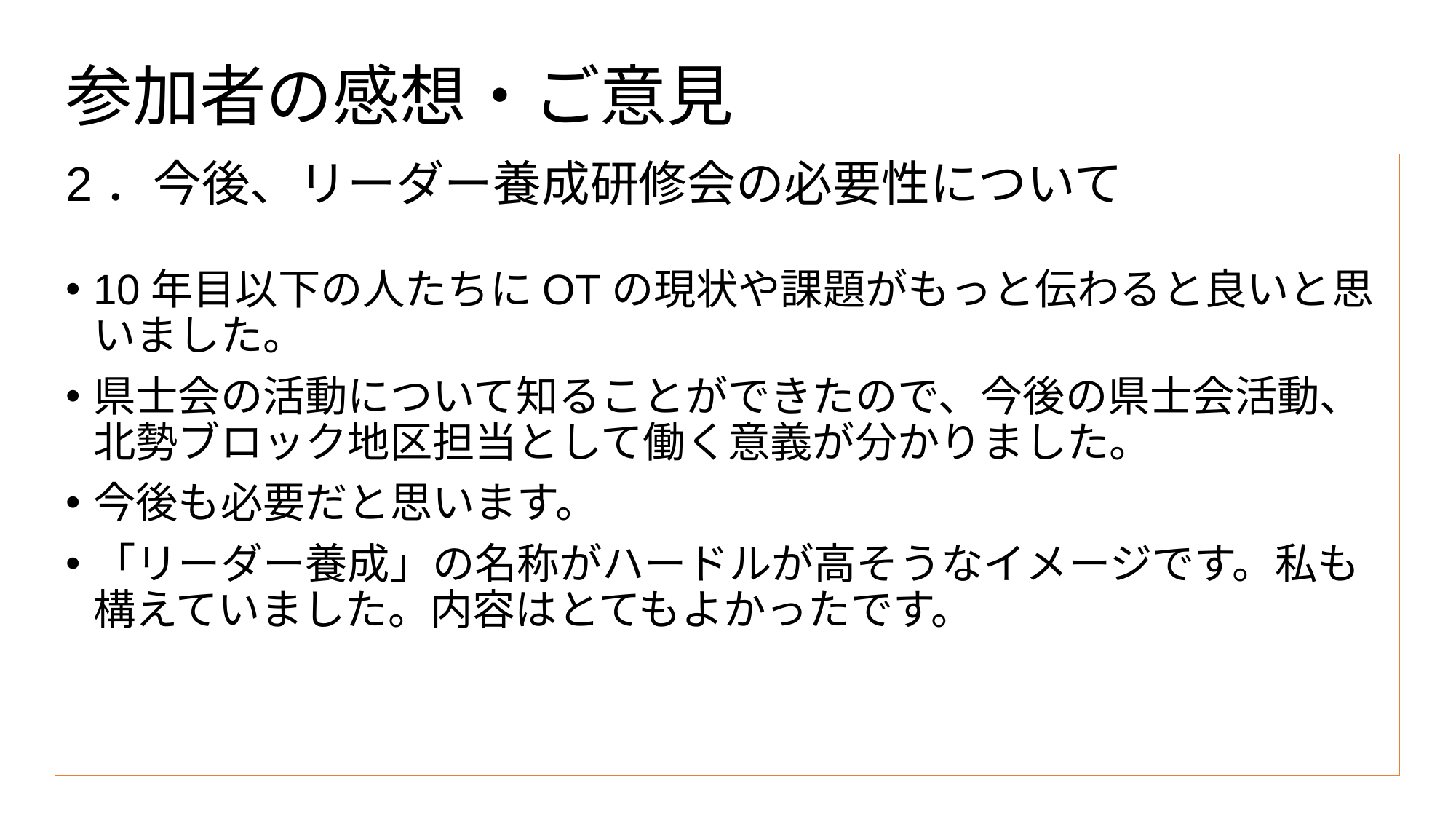

# 参加者の感想・ご意見
2．今後、リーダー養成研修会の必要性について

10年目以下の人たちにOTの現状や課題がもっと伝わると良いと思いました。
県士会の活動について知ることができたので、今後の県士会活動、北勢ブロック地区担当として働く意義が分かりました。
今後も必要だと思います。
「リーダー養成」の名称がハードルが高そうなイメージです。私も構えていました。内容はとてもよかったです。